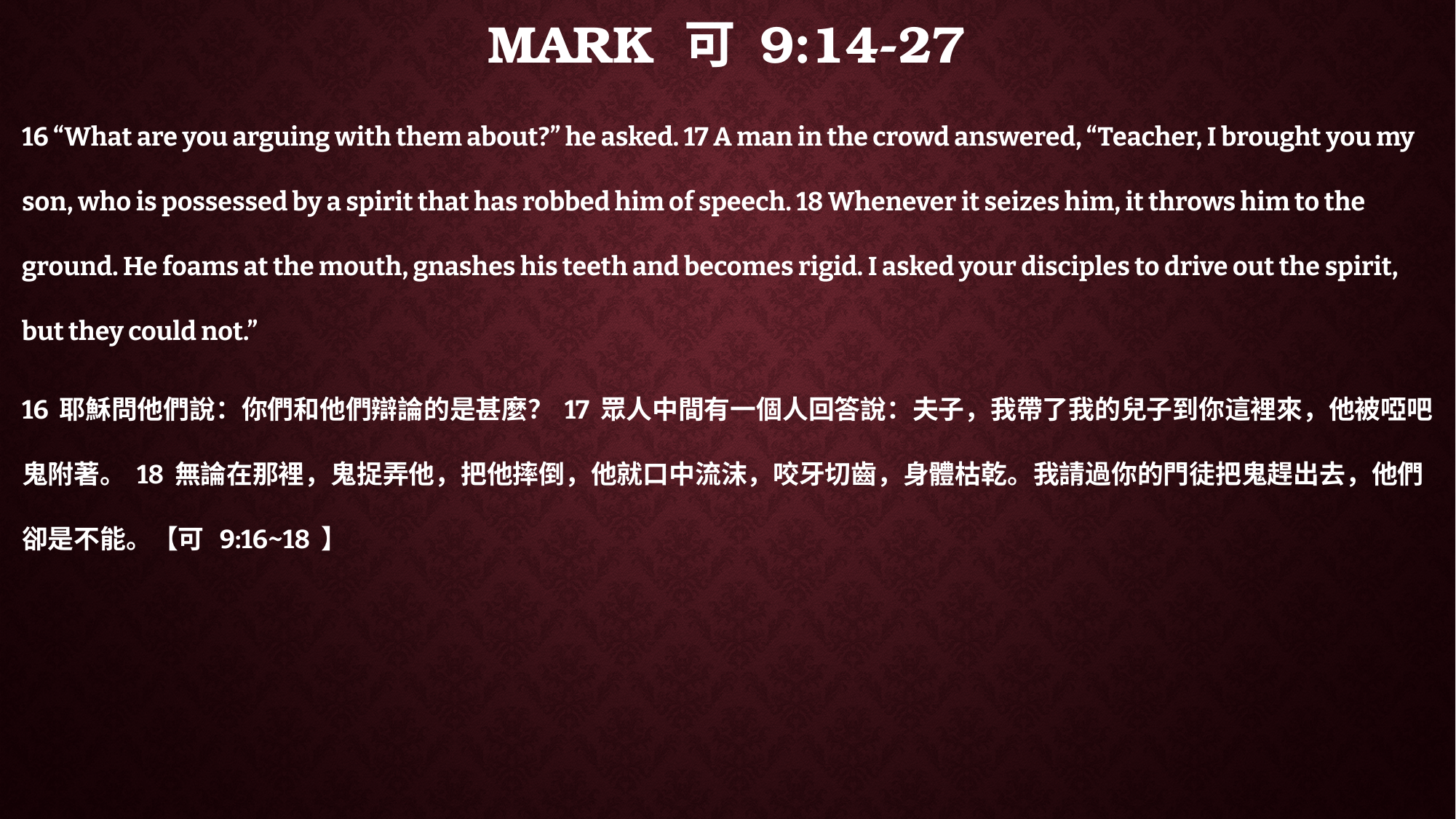

# Mark 可 9:14-27
16 “What are you arguing with them about?” he asked. 17 A man in the crowd answered, “Teacher, I brought you my son, who is possessed by a spirit that has robbed him of speech. 18 Whenever it seizes him, it throws him to the ground. He foams at the mouth, gnashes his teeth and becomes rigid. I asked your disciples to drive out the spirit, but they could not.”
16耶穌問他們說：你們和他們辯論的是甚麼？17眾人中間有一個人回答說：夫子，我帶了我的兒子到你這裡來，他被啞吧鬼附著。18無論在那裡，鬼捉弄他，把他摔倒，他就口中流沫，咬牙切齒，身體枯乾。我請過你的門徒把鬼趕出去，他們卻是不能。【可 9:16~18】